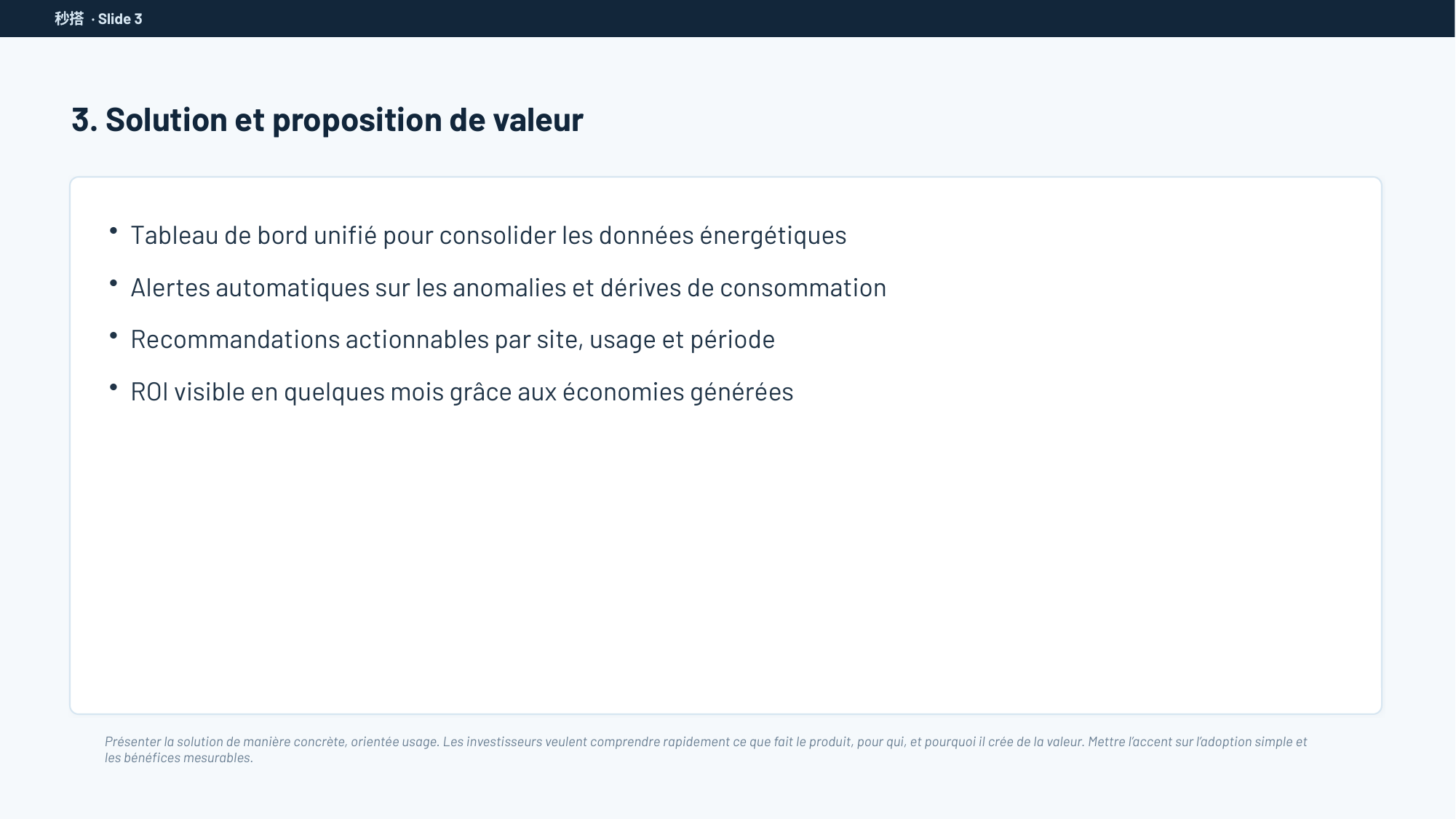

秒搭 · Slide 3
3. Solution et proposition de valeur

Tableau de bord unifié pour consolider les données énergétiques
Alertes automatiques sur les anomalies et dérives de consommation
Recommandations actionnables par site, usage et période
ROI visible en quelques mois grâce aux économies générées
Présenter la solution de manière concrète, orientée usage. Les investisseurs veulent comprendre rapidement ce que fait le produit, pour qui, et pourquoi il crée de la valeur. Mettre l’accent sur l’adoption simple et les bénéfices mesurables.